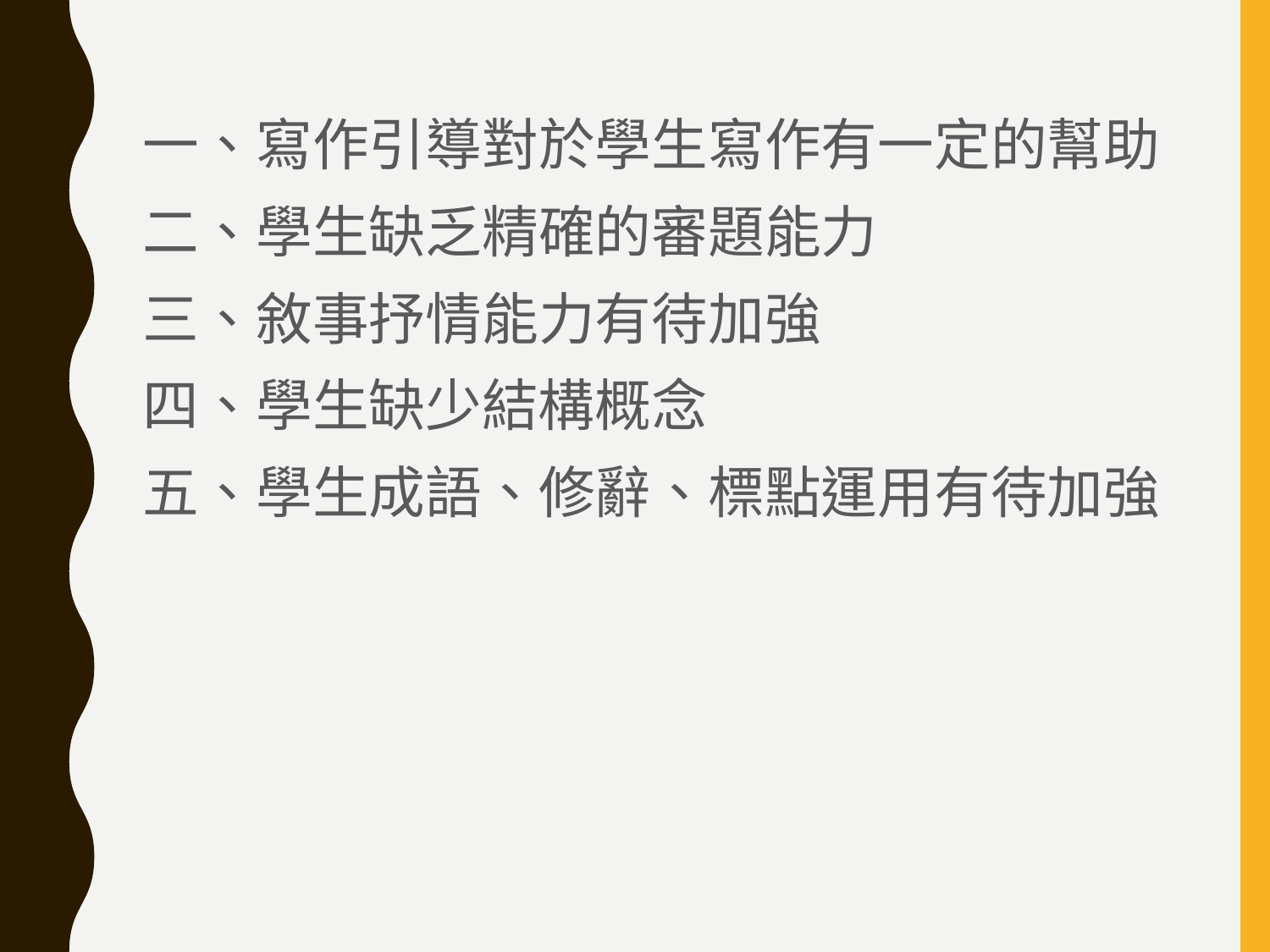

一、寫作引導對於學生寫作有一定的幫助
二、學生缺乏精確的審題能力
三、敘事抒情能力有待加強
四、學生缺少結構概念
五、學生成語、修辭、標點運用有待加強